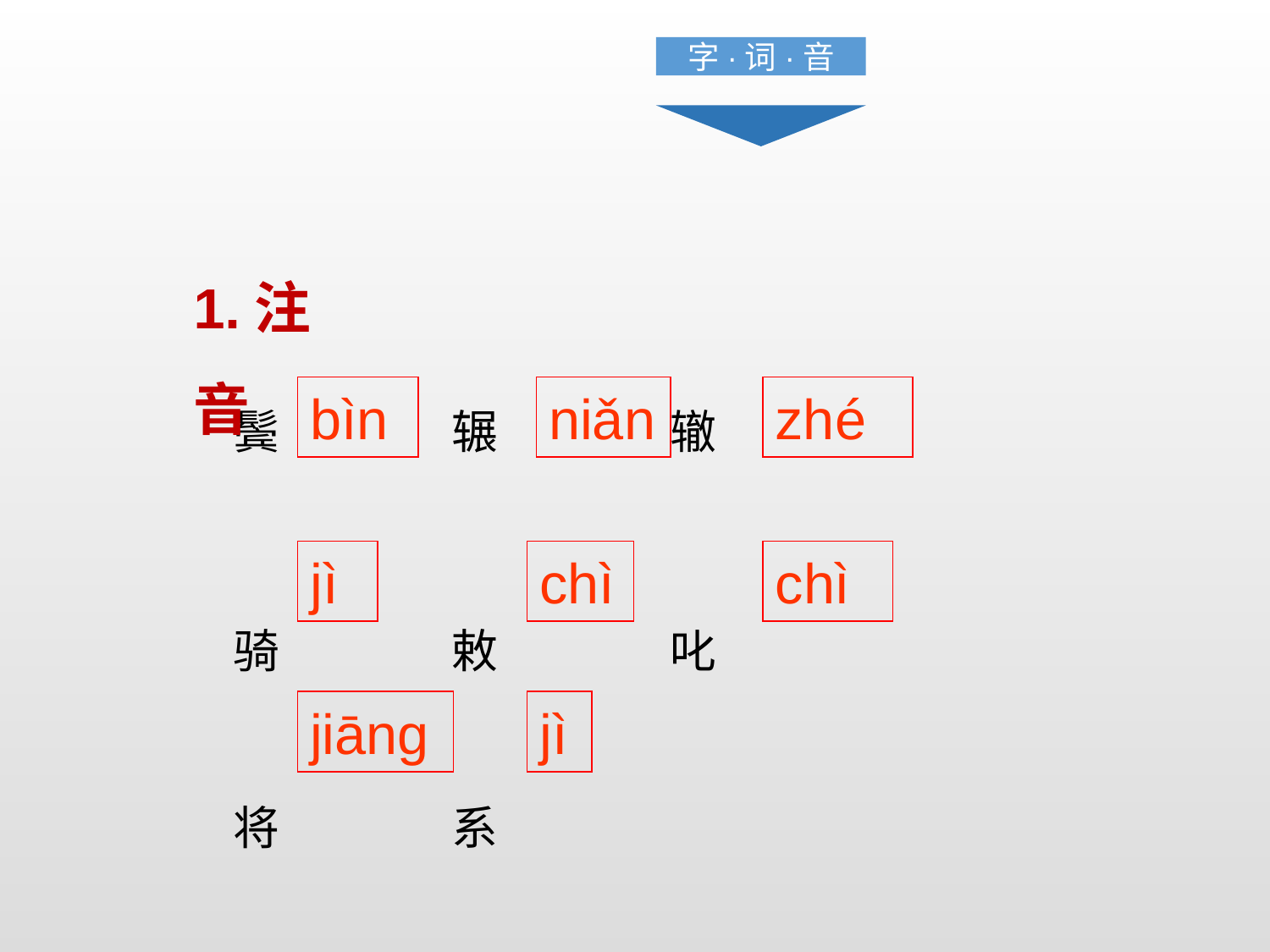

字·词·音

1.注音
bìn
niǎn
zhé
鬓             辗             辙

骑             敕             叱

将             系
jì
chì
chì
jiāng
jì